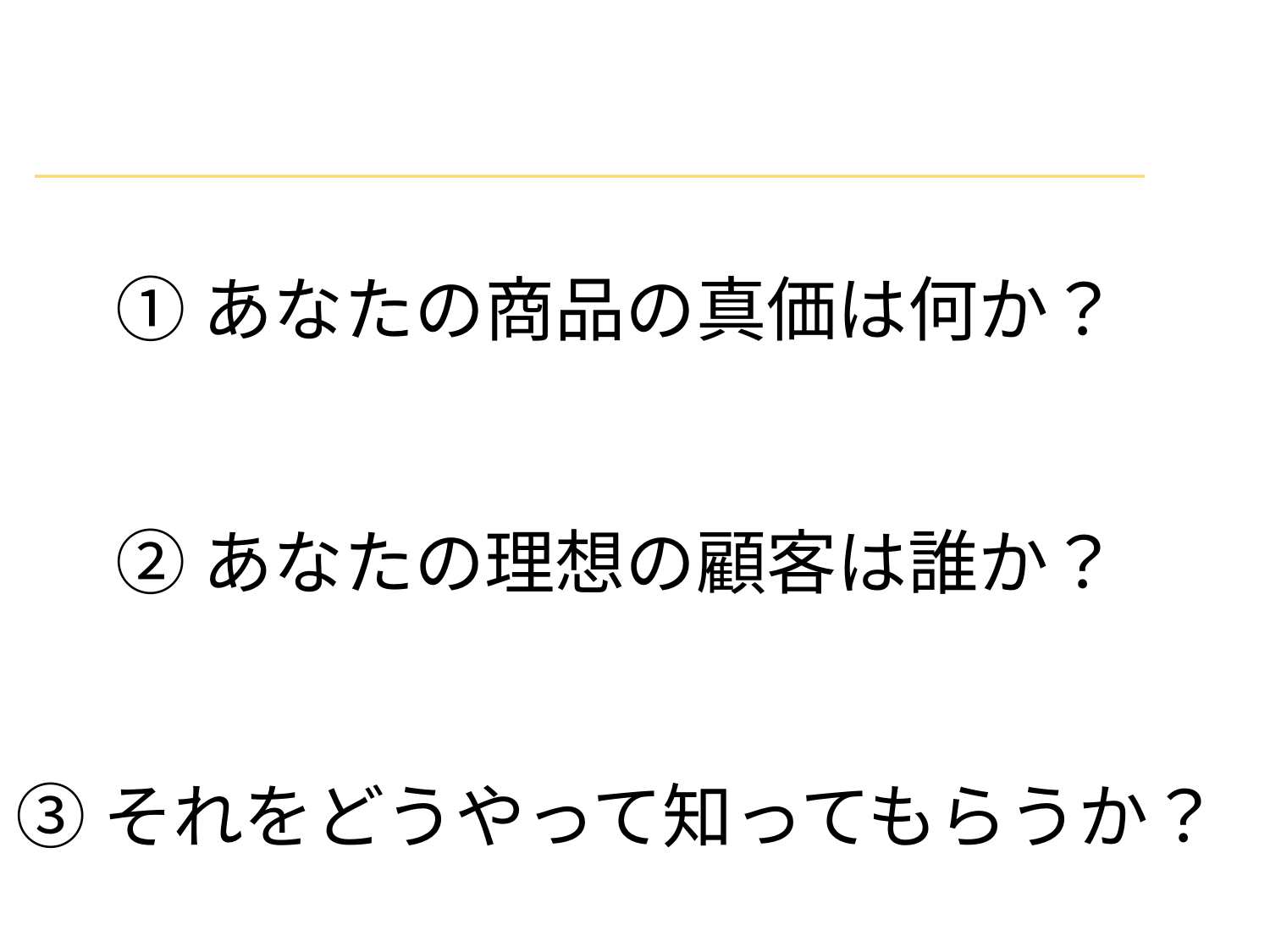

①あなたの商品の真価は何か？

②あなたの理想の顧客は誰か？

③それをどうやって知ってもらうか？